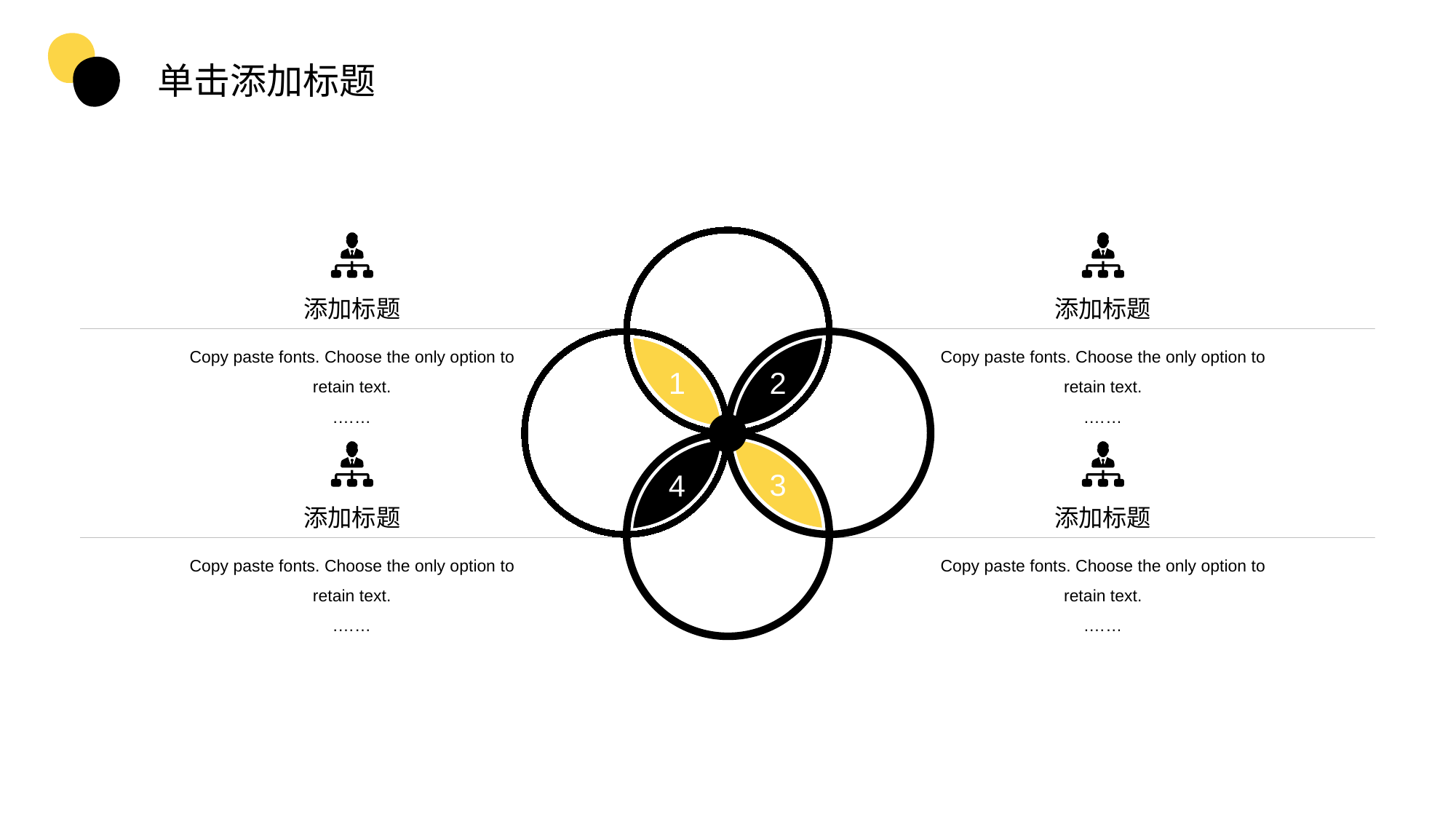

单击添加标题

添加标题
添加标题

Copy paste fonts. Choose the only option to retain text.
.……
Copy paste fonts. Choose the only option to retain text.
.……
1
2

3
4

添加标题
添加标题
Copy paste fonts. Choose the only option to retain text.
.……
Copy paste fonts. Choose the only option to retain text.
.……